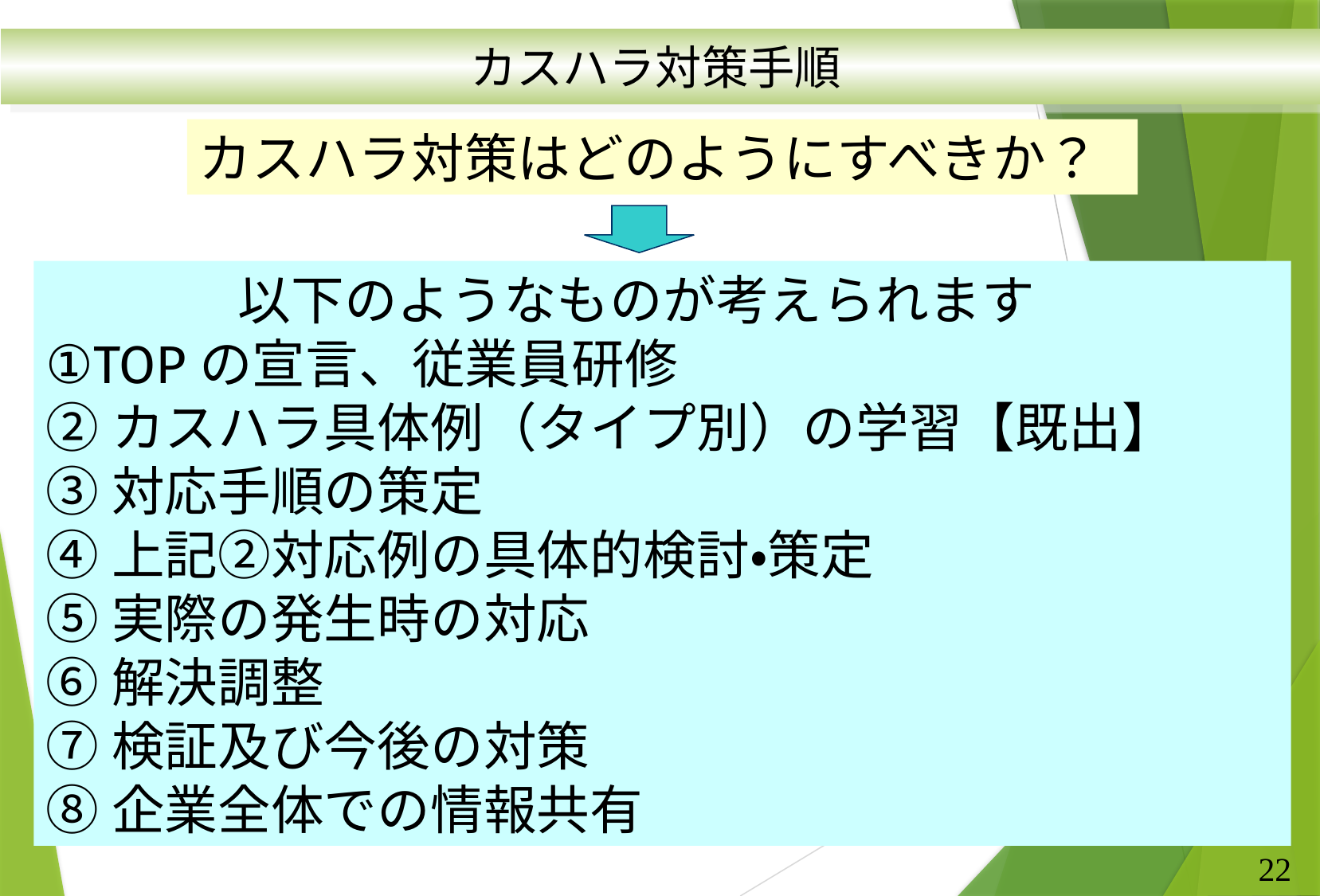

カスハラ対策手順
カスハラ対策はどのようにすべきか？

　　　　以下のようなものが考えられます
①TOPの宣言、従業員研修
②カスハラ具体例（タイプ別）の学習【既出】
③対応手順の策定
④上記②対応例の具体的検討・策定
⑤実際の発生時の対応
⑥解決調整
⑦検証及び今後の対策
⑧企業全体での情報共有
22